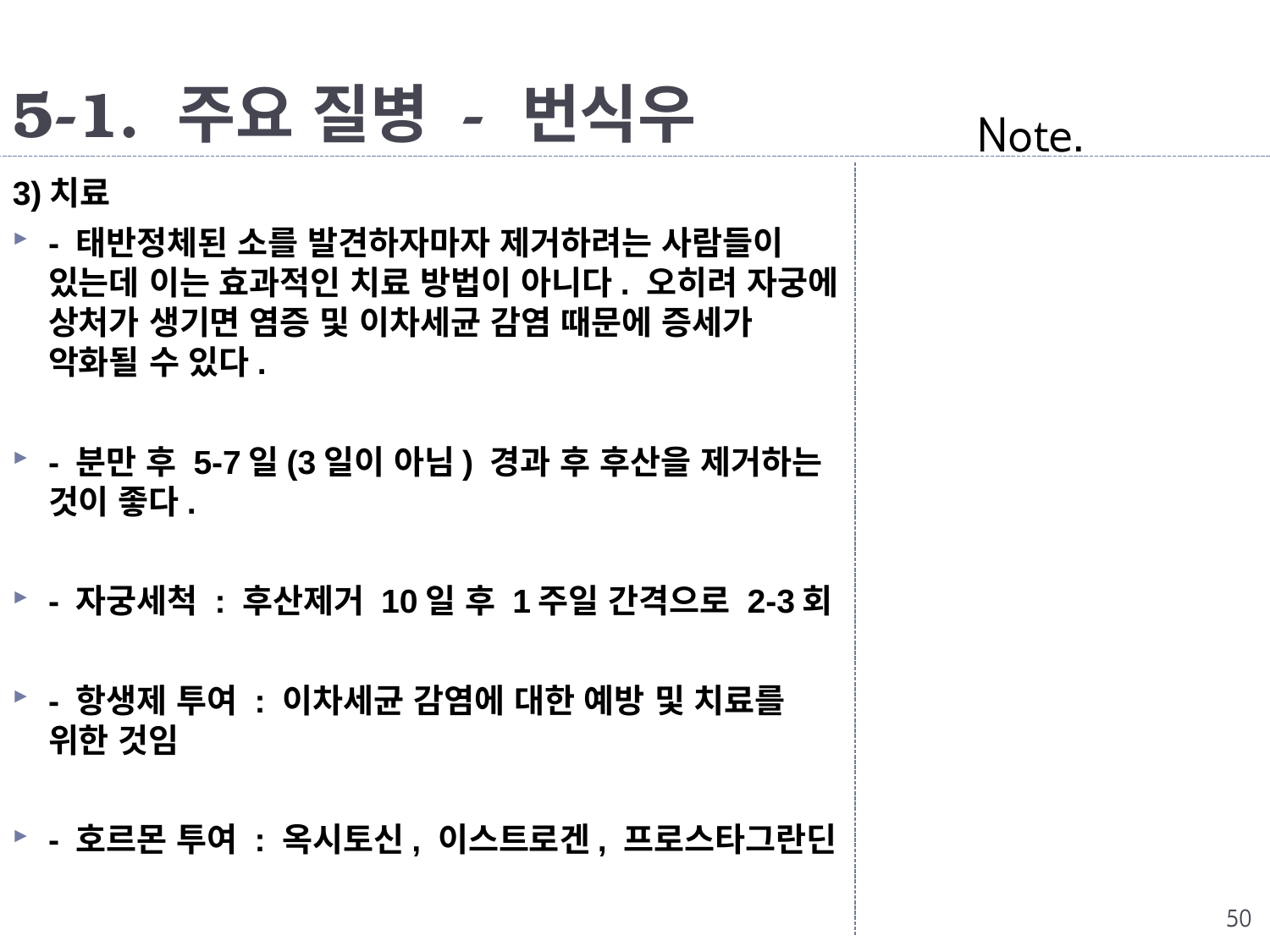

# 5-1. 주요 질병 - 번식우
Note.

3)치료
- 태반정체된 소를 발견하자마자 제거하려는 사람들이 있는데 이는 효과적인 치료 방법이 아니다. 오히려 자궁에 상처가 생기면 염증 및 이차세균 감염 때문에 증세가 악화될 수 있다.

- 분만 후 5-7일(3일이 아님) 경과 후 후산을 제거하는 것이 좋다.

- 자궁세척 : 후산제거 10일 후 1주일 간격으로 2-3회

- 항생제 투여 : 이차세균 감염에 대한 예방 및 치료를 위한 것임

- 호르몬 투여 : 옥시토신, 이스트로겐, 프로스타그란딘

50